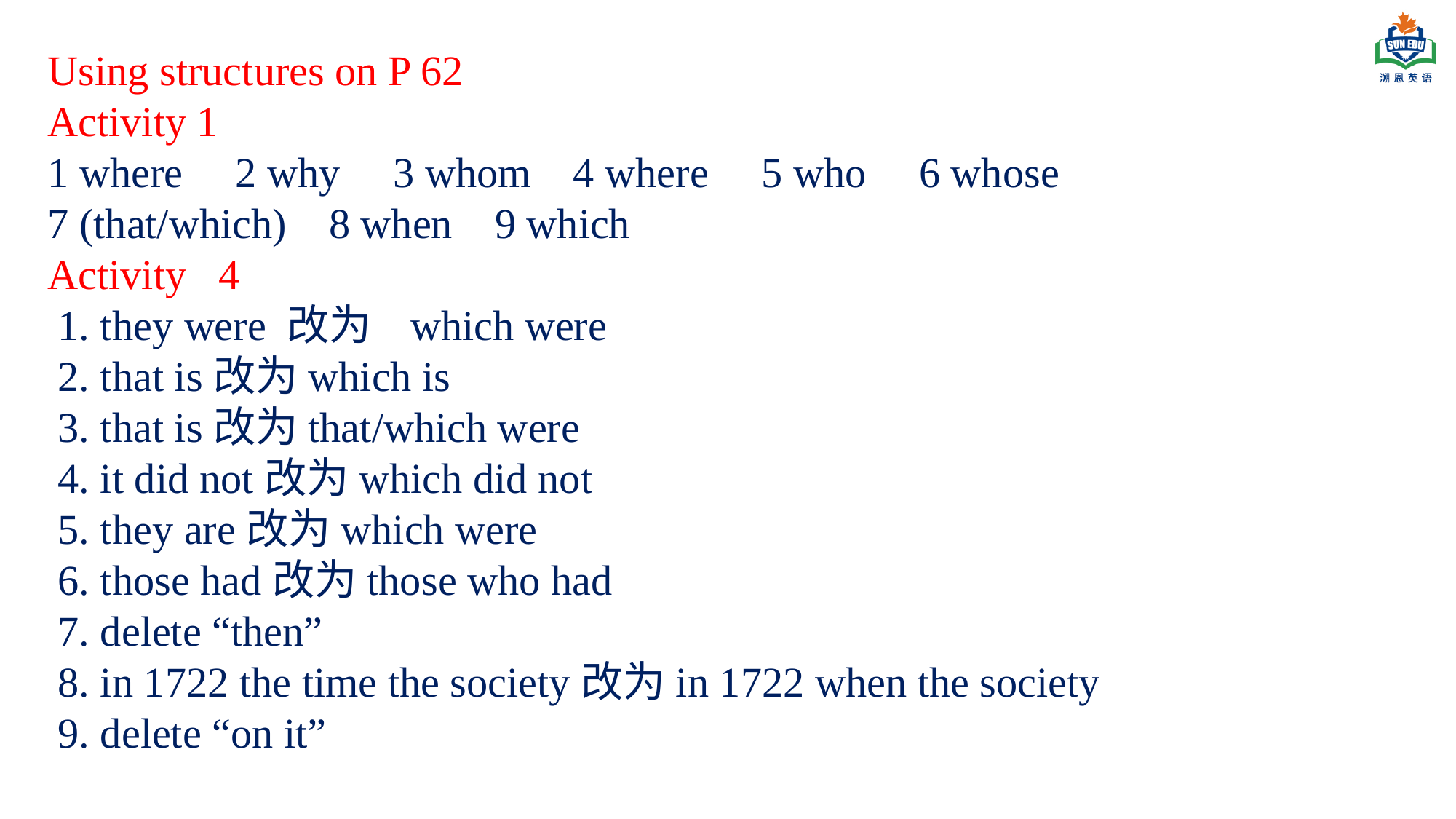

Using structures on P 62
Activity 1
1 where     2 why     3 whom    4 where     5 who     6 whose
7 (that/which)    8 when    9 which
Activity   4
 1. they were 改为   which were
 2. that is改为which is
 3. that is改为that/which were
 4. it did not改为which did not
 5. they are改为which were
 6. those had改为those who had
 7. delete “then”
 8. in 1722 the time the society改为in 1722 when the society
 9. delete “on it”